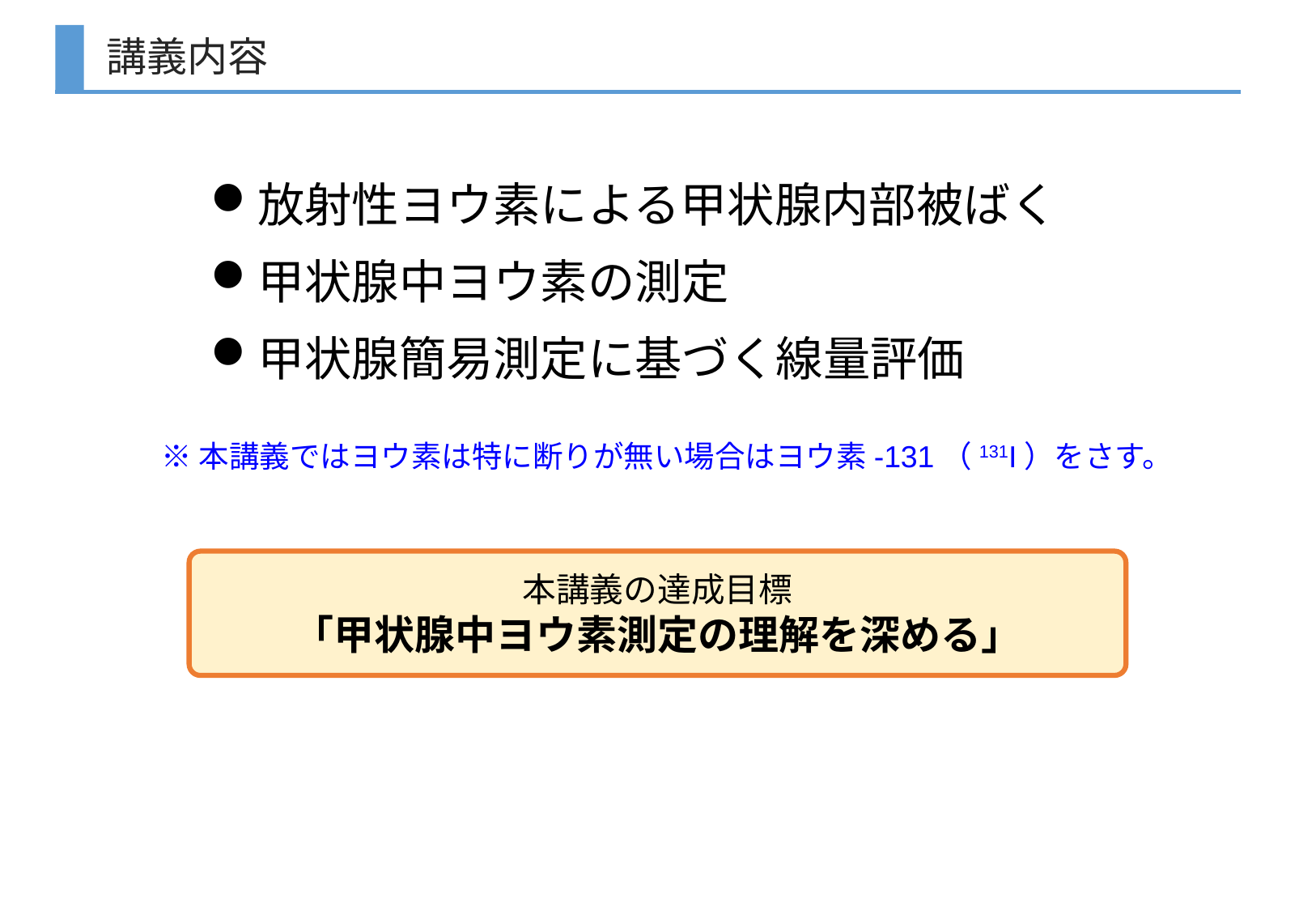

講義内容
放射性ヨウ素による甲状腺内部被ばく
甲状腺中ヨウ素の測定
甲状腺簡易測定に基づく線量評価
※本講義ではヨウ素は特に断りが無い場合はヨウ素-131（131I）をさす。
本講義の達成目標
「甲状腺中ヨウ素測定の理解を深める」